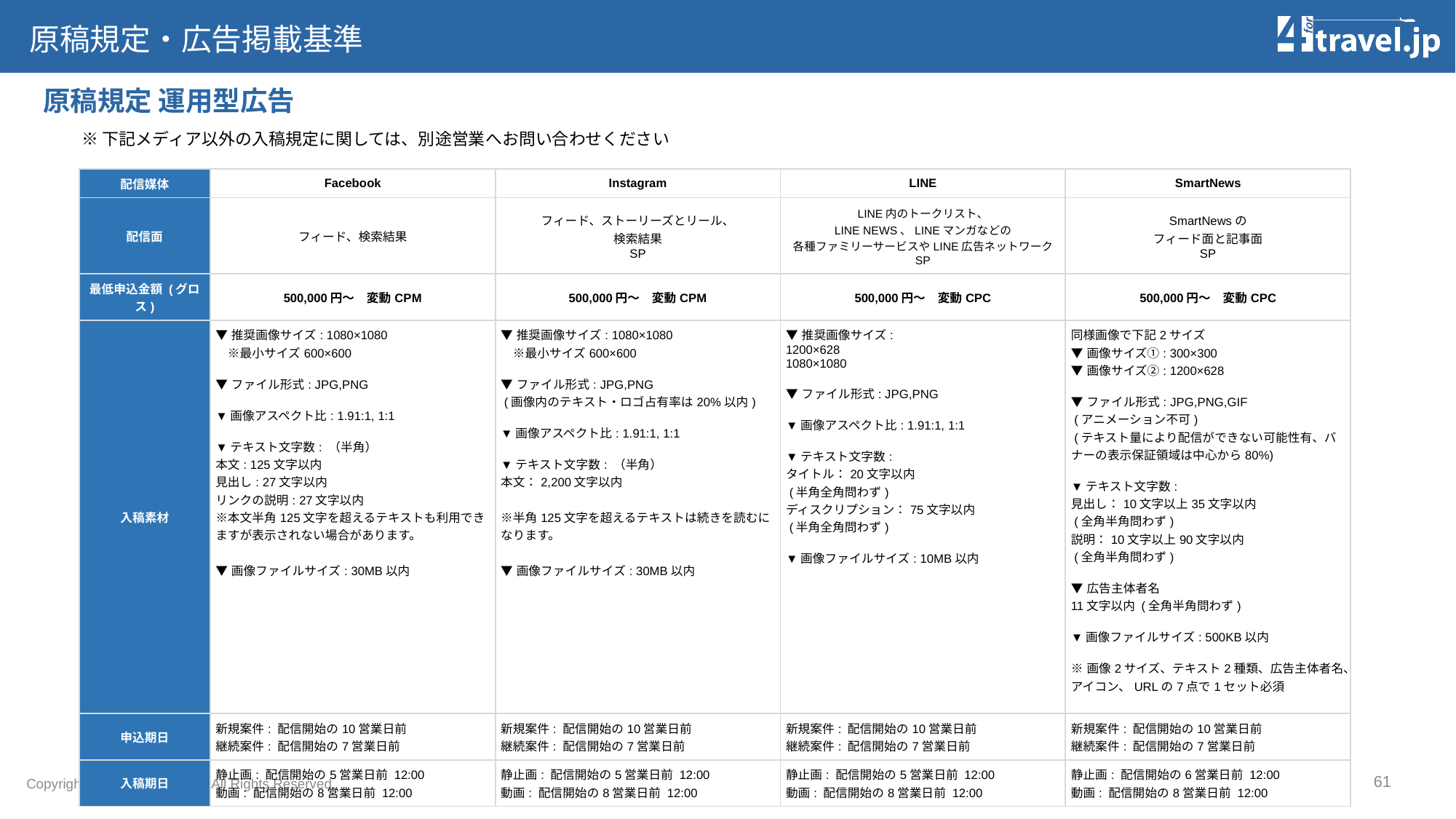

原稿規定・広告掲載基準
# 原稿規定 運用型広告
※下記メディア以外の入稿規定に関しては、別途営業へお問い合わせください
| 配信媒体 | Facebook | Instagram | LINE | SmartNews |
| --- | --- | --- | --- | --- |
| 配信面 | フィード、検索結果 | フィード、ストーリーズとリール、 検索結果 SP | LINE内のトークリスト、 LINE NEWS、LINEマンガなどの 各種ファミリーサービスやLINE広告ネットワーク SP | SmartNewsの フィード面と記事面 SP |
| 最低申込金額 (グロス) | 500,000円～　変動CPM | 500,000円～　変動CPM | 500,000円～　変動CPC | 500,000円～　変動CPC |
| 入稿素材 | ▼推奨画像サイズ: 1080×1080 　※最小サイズ600×600 ▼ファイル形式: JPG,PNG ▼画像アスペクト比: 1.91:1, 1:1 ▼テキスト文字数: （半角） 本文: 125文字以内 見出し: 27文字以内 リンクの説明: 27文字以内　 ※本文半角125文字を超えるテキストも利用できますが表示されない場合があります。 ▼画像ファイルサイズ: 30MB以内 | ▼推奨画像サイズ: 1080×1080 　※最小サイズ600×600 ▼ファイル形式: JPG,PNG (画像内のテキスト・ロゴ占有率は20%以内) ▼画像アスペクト比: 1.91:1, 1:1 ▼テキスト文字数: （半角） 本文：2,200文字以内 ※半角125文字を超えるテキストは続きを読むになります。 ▼画像ファイルサイズ: 30MB以内 | ▼推奨画像サイズ: 1200×628 1080×1080 ▼ファイル形式: JPG,PNG ▼画像アスペクト比: 1.91:1, 1:1 ▼テキスト文字数: タイトル：20文字以内 (半角全角問わず)　 ディスクリプション：75文字以内 (半角全角問わず) ▼画像ファイルサイズ: 10MB以内 | 同様画像で下記2サイズ ▼画像サイズ①: 300×300 ▼画像サイズ②: 1200×628 ▼ファイル形式: JPG,PNG,GIF (アニメーション不可) (テキスト量により配信ができない可能性有、バナーの表示保証領域は中心から80%) ▼テキスト文字数: 見出し：10文字以上35文字以内 (全角半角問わず) 説明：10文字以上90文字以内　 (全角半角問わず) ▼広告主体者名 11文字以内 (全角半角問わず) ▼画像ファイルサイズ: 500KB以内 ※画像2サイズ、テキスト2種類、広告主体者名、アイコン、URLの7点で1セット必須 |
| 申込期日 | 新規案件: 配信開始の10営業日前 継続案件: 配信開始の7営業日前 | 新規案件: 配信開始の10営業日前 継続案件: 配信開始の7営業日前 | 新規案件: 配信開始の10営業日前 継続案件: 配信開始の7営業日前 | 新規案件: 配信開始の10営業日前 継続案件: 配信開始の7営業日前 |
| 入稿期日 | 静止画: 配信開始の5営業日前 12:00 動画: 配信開始の8営業日前 12:00 | 静止画: 配信開始の5営業日前 12:00 動画: 配信開始の8営業日前 12:00 | 静止画: 配信開始の5営業日前 12:00 動画: 配信開始の8営業日前 12:00 | 静止画: 配信開始の6営業日前 12:00 動画: 配信開始の8営業日前 12:00 |
61
Copyright © Kakaku.com, Inc. All Rights Reserved.